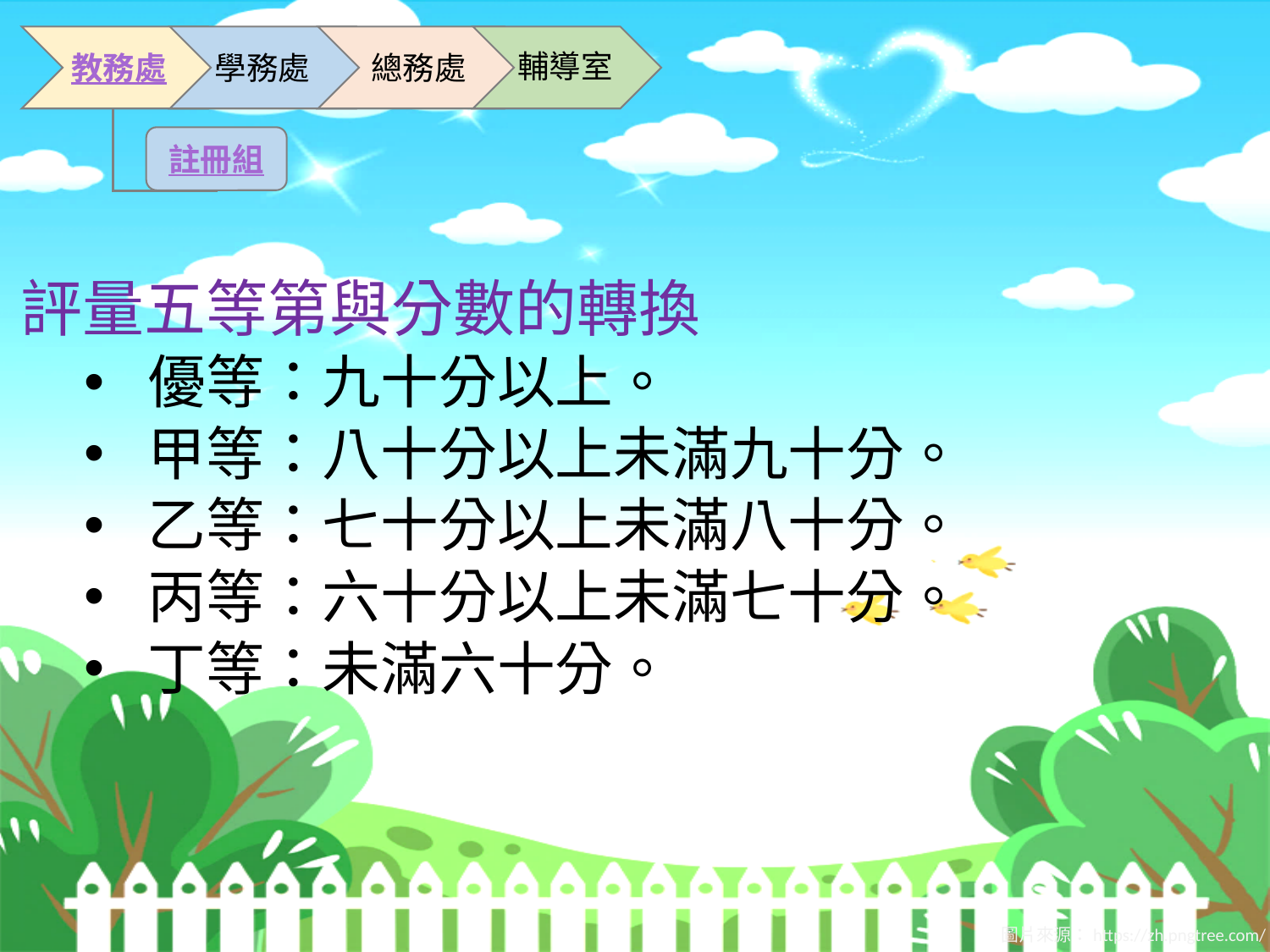

輔導室
教務處
學務處
總務處
註冊組
評量五等第與分數的轉換
優等：九十分以上。
甲等：八十分以上未滿九十分。
乙等：七十分以上未滿八十分。
丙等：六十分以上未滿七十分。
丁等：未滿六十分。